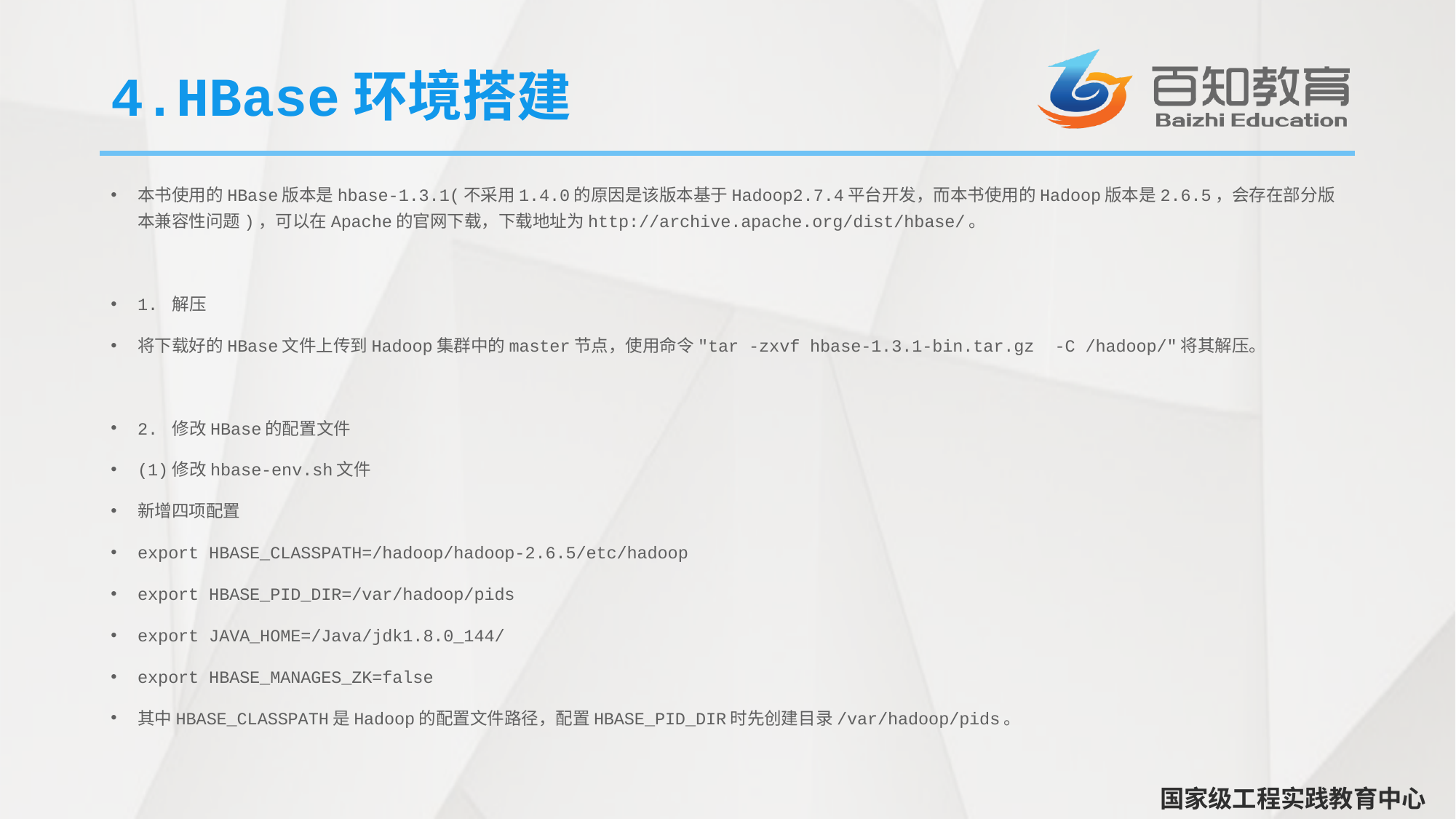

# 4.HBase环境搭建
本书使用的HBase版本是hbase-1.3.1(不采用1.4.0的原因是该版本基于Hadoop2.7.4平台开发，而本书使用的Hadoop版本是2.6.5，会存在部分版本兼容性问题)，可以在Apache的官网下载，下载地址为http://archive.apache.org/dist/hbase/。

1. 解压
将下载好的HBase文件上传到Hadoop集群中的master节点，使用命令"tar -zxvf hbase-1.3.1-bin.tar.gz  -C /hadoop/"将其解压。

2. 修改HBase的配置文件
(1)修改hbase-env.sh文件
新增四项配置
export HBASE_CLASSPATH=/hadoop/hadoop-2.6.5/etc/hadoop
export HBASE_PID_DIR=/var/hadoop/pids
export JAVA_HOME=/Java/jdk1.8.0_144/
export HBASE_MANAGES_ZK=false
其中HBASE_CLASSPATH是Hadoop的配置文件路径，配置HBASE_PID_DIR时先创建目录/var/hadoop/pids。